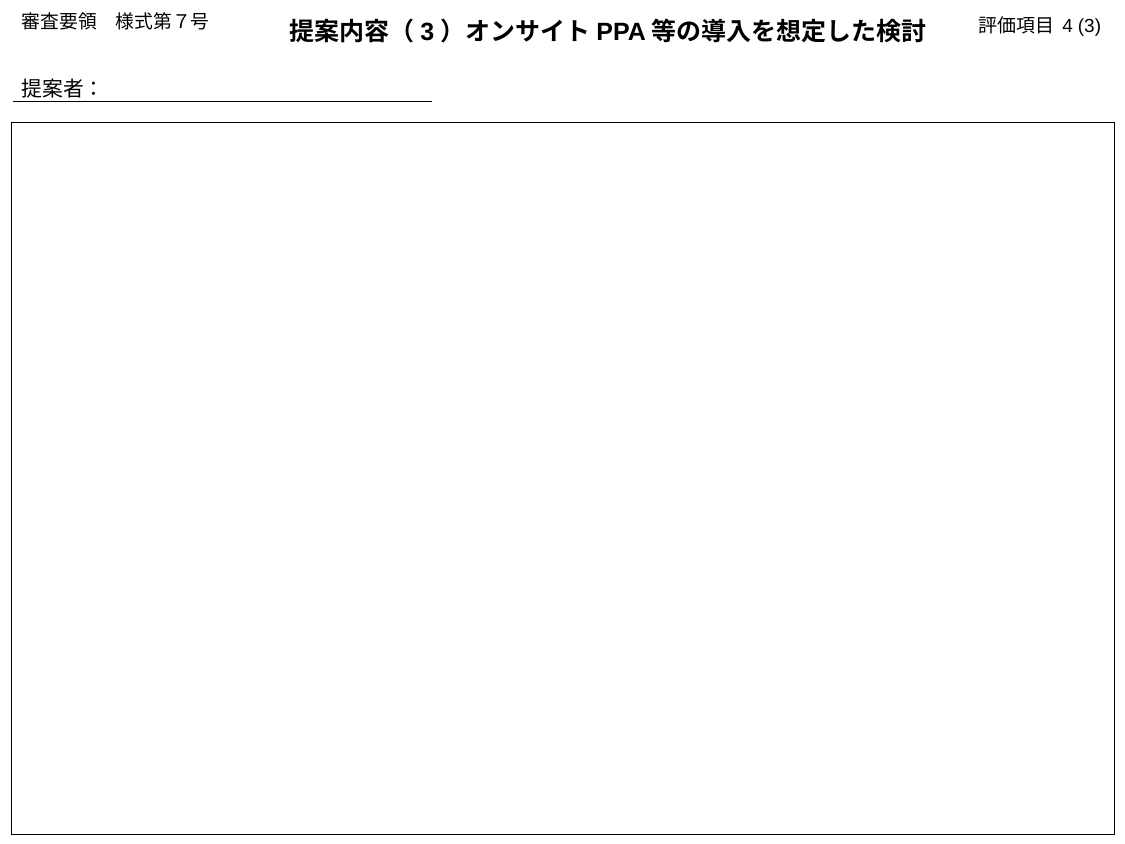

審査要領　様式第７号
評価項目 4 (3)
提案内容（3）オンサイトPPA等の導入を想定した検討

提案者：